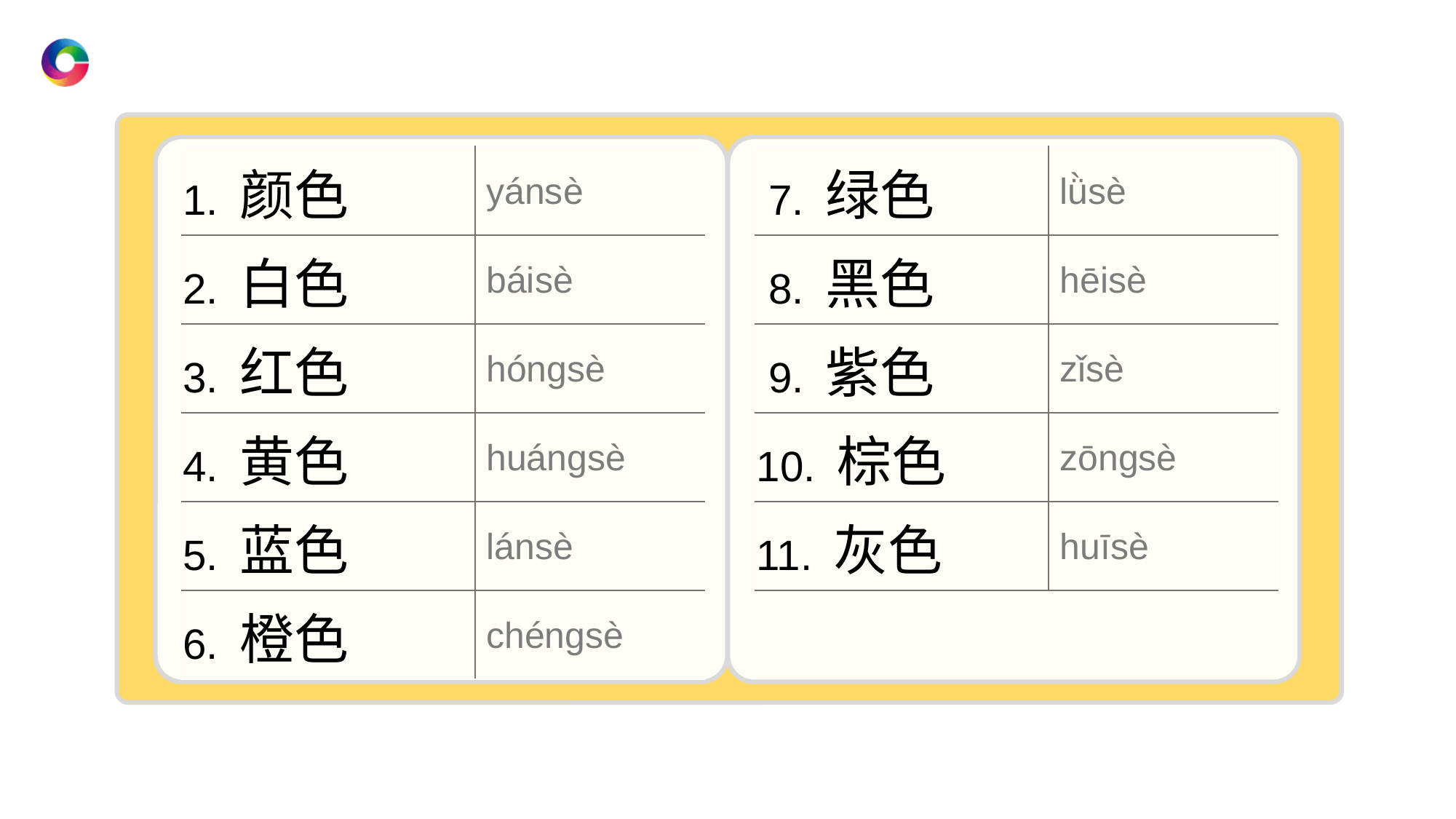

| 1. 颜色 | yánsè |
| --- | --- |
| 2. 白色 | báisè |
| 3. 红色 | hónɡsè |
| 4. 黄色 | huánɡsè |
| 5. 蓝色 | lánsè |
| 6. 橙色 | chénɡsè |
| 7. 绿色 | lǜsè |
| --- | --- |
| 8. 黑色 | hēisè |
| 9. 紫色 | zǐsè |
| 10. 棕色 | zōnɡsè |
| 11. 灰色 | huīsè |